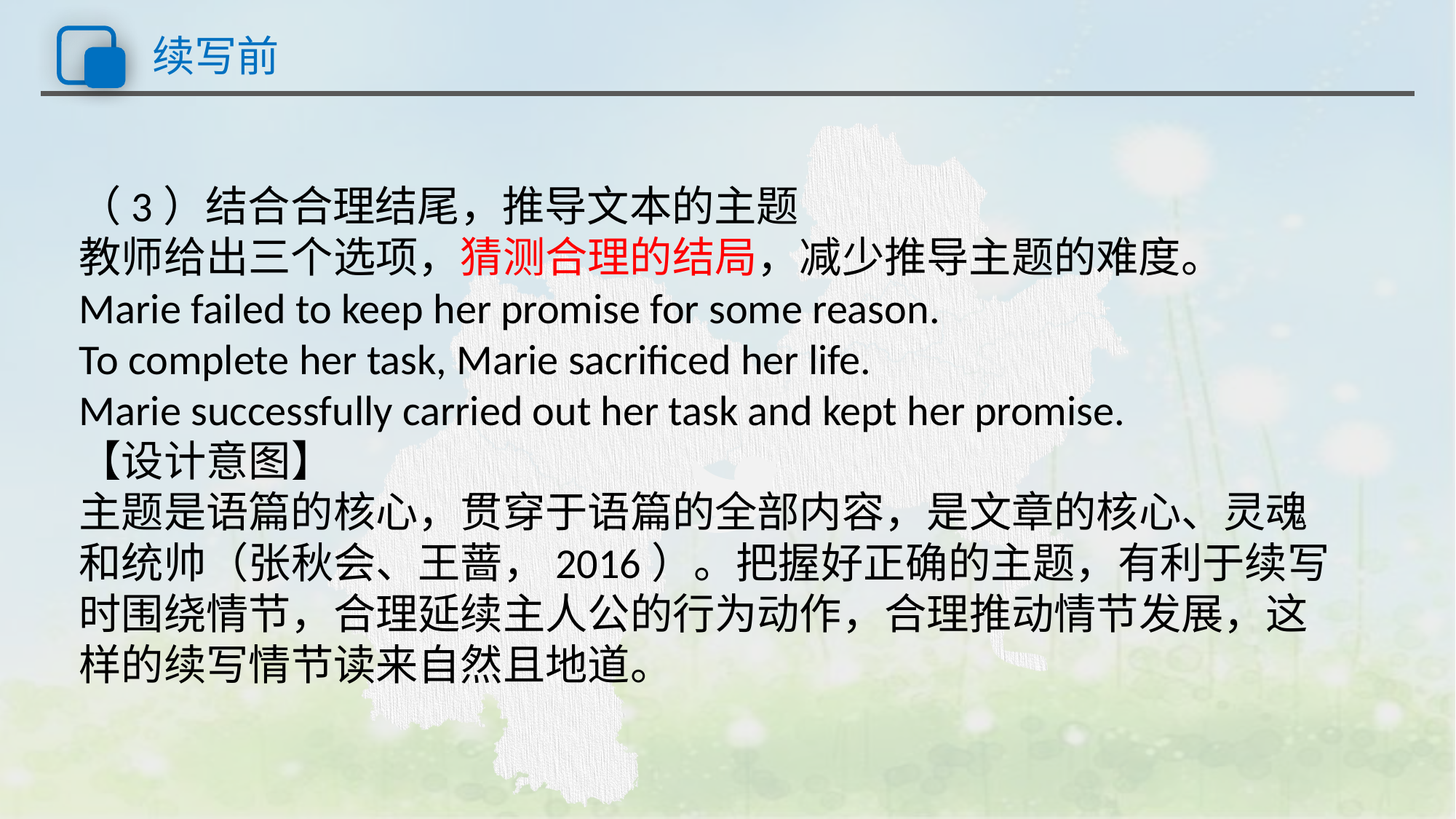

# 续写前
（3）结合合理结尾，推导文本的主题
教师给出三个选项，猜测合理的结局，减少推导主题的难度。
Marie failed to keep her promise for some reason.
To complete her task, Marie sacrificed her life.
Marie successfully carried out her task and kept her promise.
【设计意图】
主题是语篇的核心，贯穿于语篇的全部内容，是文章的核心、灵魂和统帅（张秋会、王蔷，2016）。把握好正确的主题，有利于续写时围绕情节，合理延续主人公的行为动作，合理推动情节发展，这样的续写情节读来自然且地道。